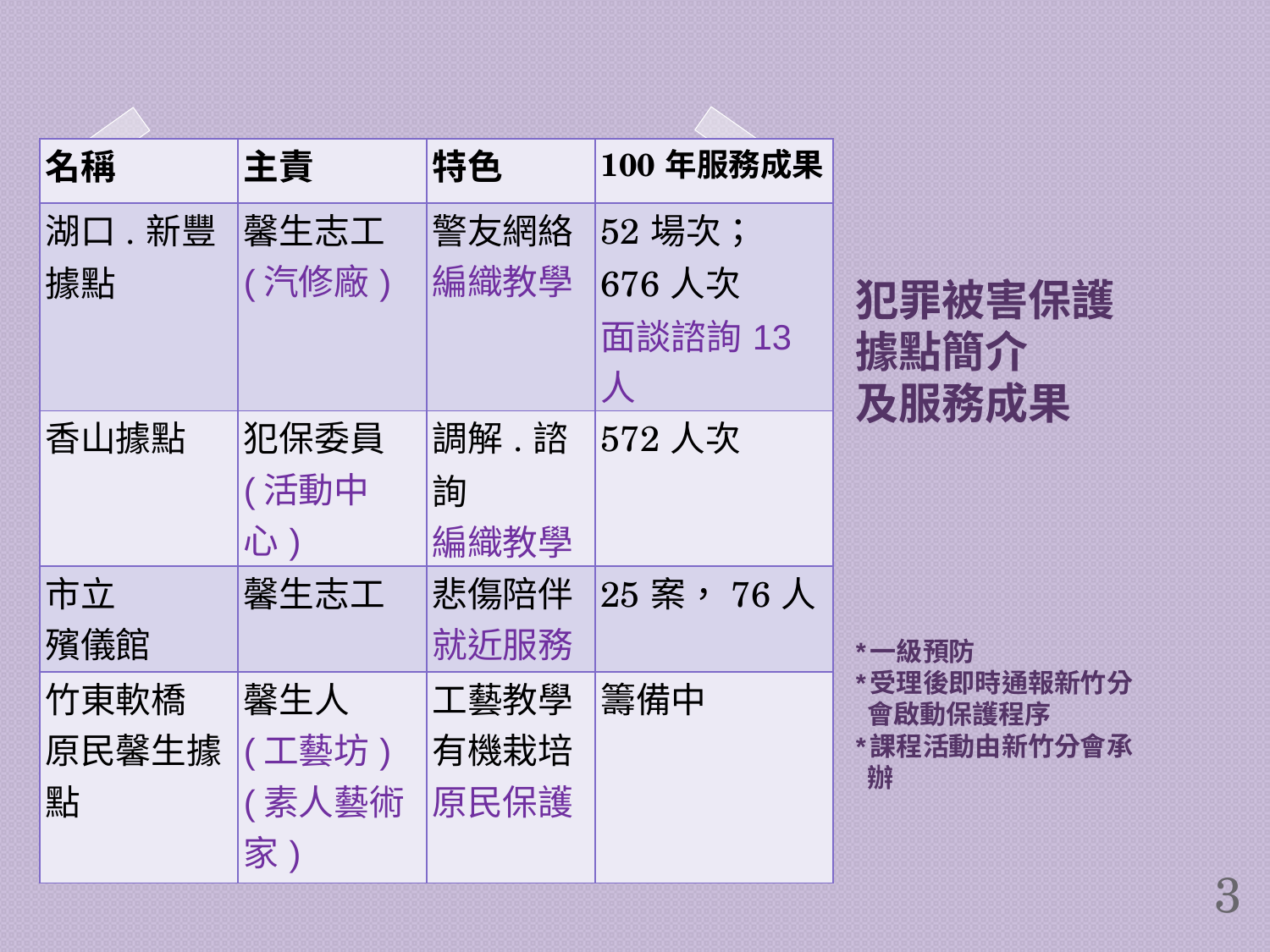

| 名稱 | 主責 | 特色 | 100年服務成果 |
| --- | --- | --- | --- |
| 湖口.新豐 據點 | 馨生志工 (汽修廠) | 警友網絡 編織教學 | 52場次； 676人次 面談諮詢13人 |
| 香山據點 | 犯保委員 (活動中心) | 調解.諮詢 編織教學 | 572人次 |
| 市立 殯儀館 | 馨生志工 | 悲傷陪伴 就近服務 | 25案，76人 |
| 竹東軟橋 原民馨生據點 | 馨生人 (工藝坊) (素人藝術家) | 工藝教學 有機栽培 原民保護 | 籌備中 |
# 犯罪被害保護 據點簡介 及服務成果 *一級預防 *受理後即時通報新竹分 會啟動保護程序 *課程活動由新竹分會承 辦

3